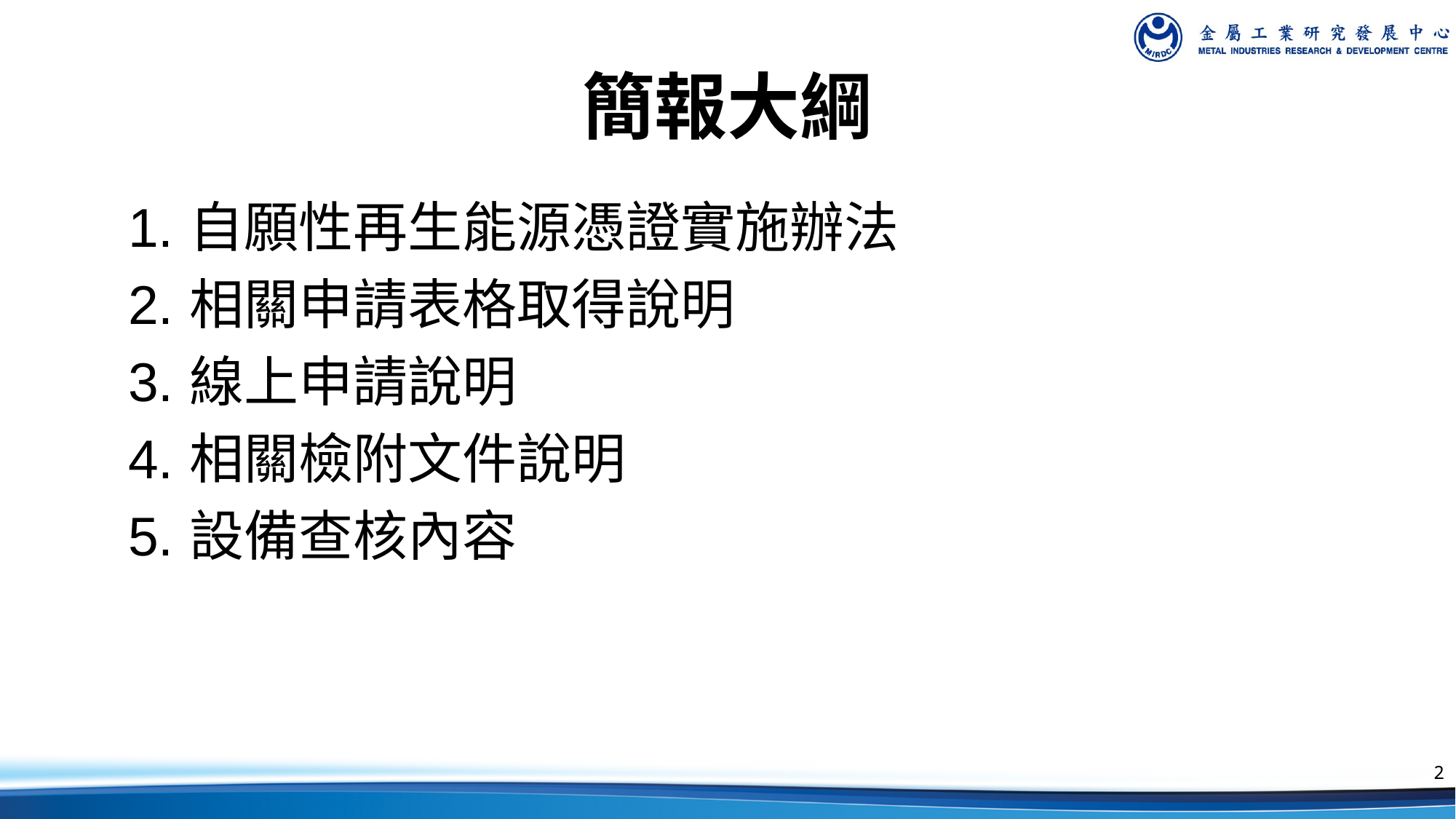

# 簡報大綱
自願性再生能源憑證實施辦法
相關申請表格取得說明
線上申請說明
相關檢附文件說明
設備查核內容
2